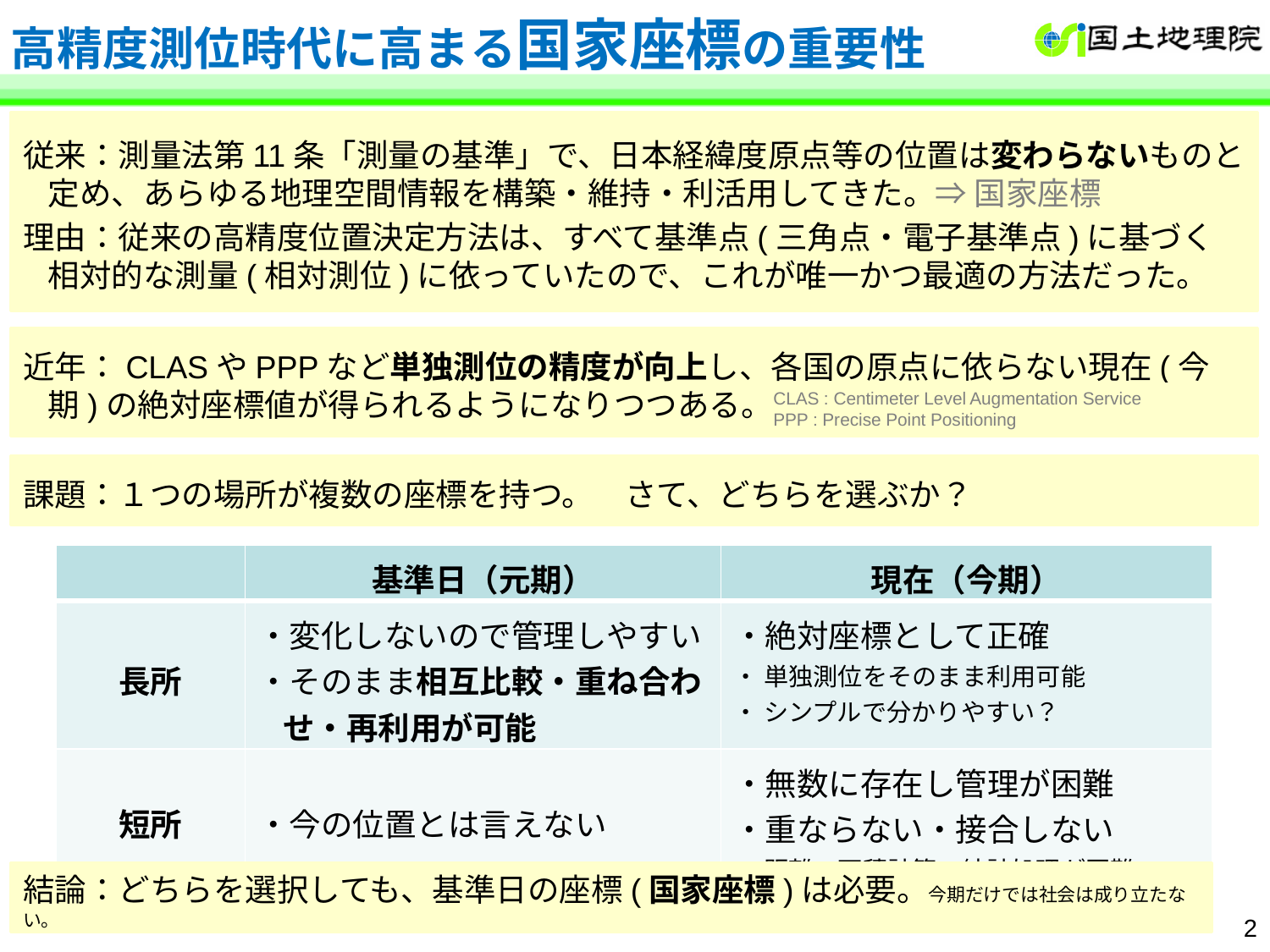

高精度測位時代に高まる国家座標の重要性
従来：測量法第11条「測量の基準」で、日本経緯度原点等の位置は変わらないものと定め、あらゆる地理空間情報を構築・維持・利活用してきた。⇒ 国家座標
理由：従来の高精度位置決定方法は、すべて基準点(三角点・電子基準点)に基づく相対的な測量(相対測位)に依っていたので、これが唯一かつ最適の方法だった。
近年：CLASやPPPなど単独測位の精度が向上し、各国の原点に依らない現在(今期)の絶対座標値が得られるようになりつつある。
CLAS : Centimeter Level Augmentation Service
PPP : Precise Point Positioning
課題：１つの場所が複数の座標を持つ。　さて、どちらを選ぶか？
|  | 基準日（元期） | 現在（今期） |
| --- | --- | --- |
| 長所 | ・変化しないので管理しやすい ・そのまま相互比較・重ね合わせ・再利用が可能 | ・絶対座標として正確 ・ 単独測位をそのまま利用可能 ・ シンプルで分かりやすい？ |
| 短所 | ・今の位置とは言えない | ・無数に存在し管理が困難 ・重ならない・接合しない ・ 距離・面積計算、統計処理が困難 |
結論：どちらを選択しても、基準日の座標(国家座標)は必要。今期だけでは社会は成り立たない。
2